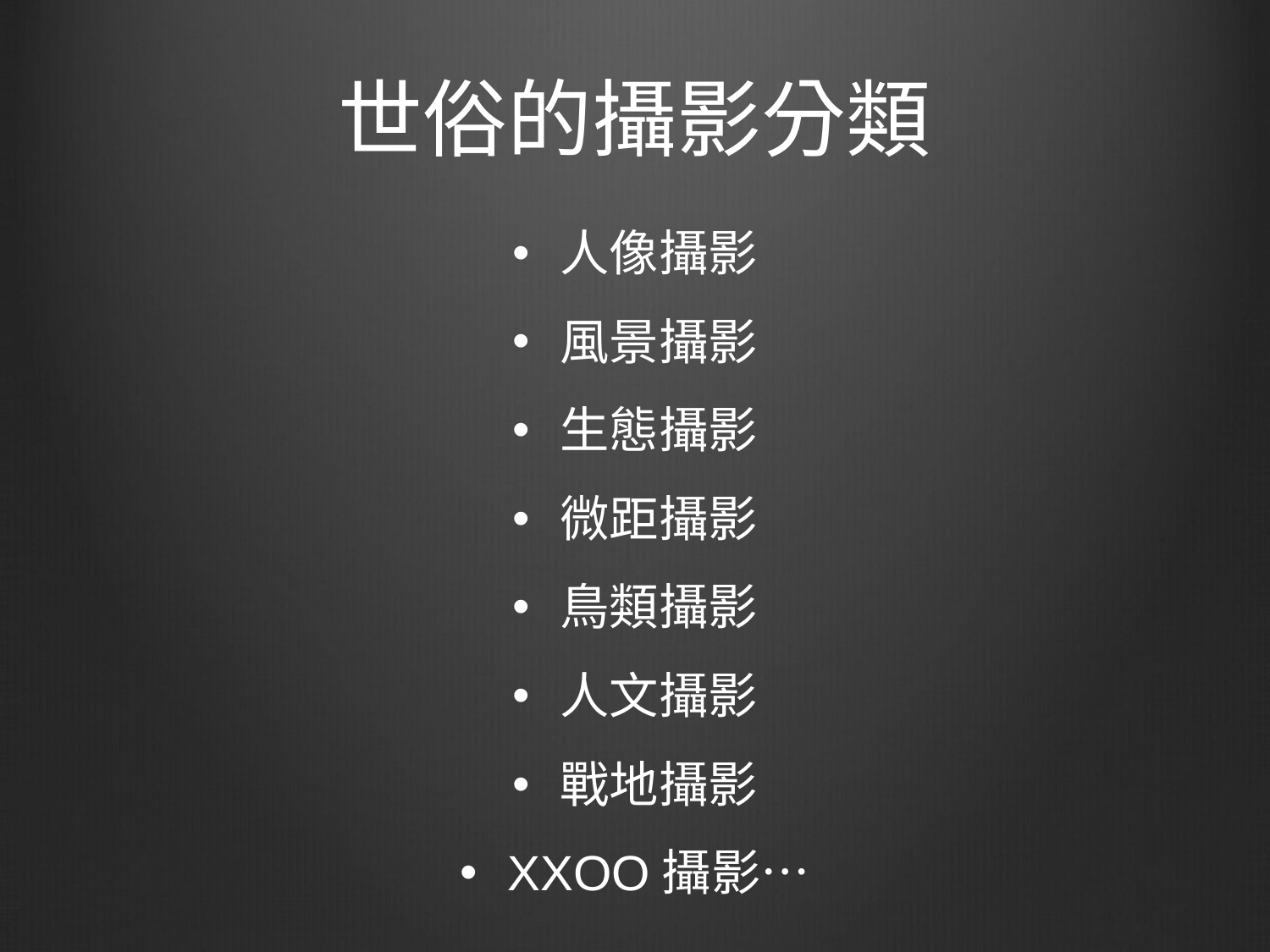

# 世俗的攝影分類
人像攝影
風景攝影
生態攝影
微距攝影
鳥類攝影
人文攝影
戰地攝影
XXOO攝影…